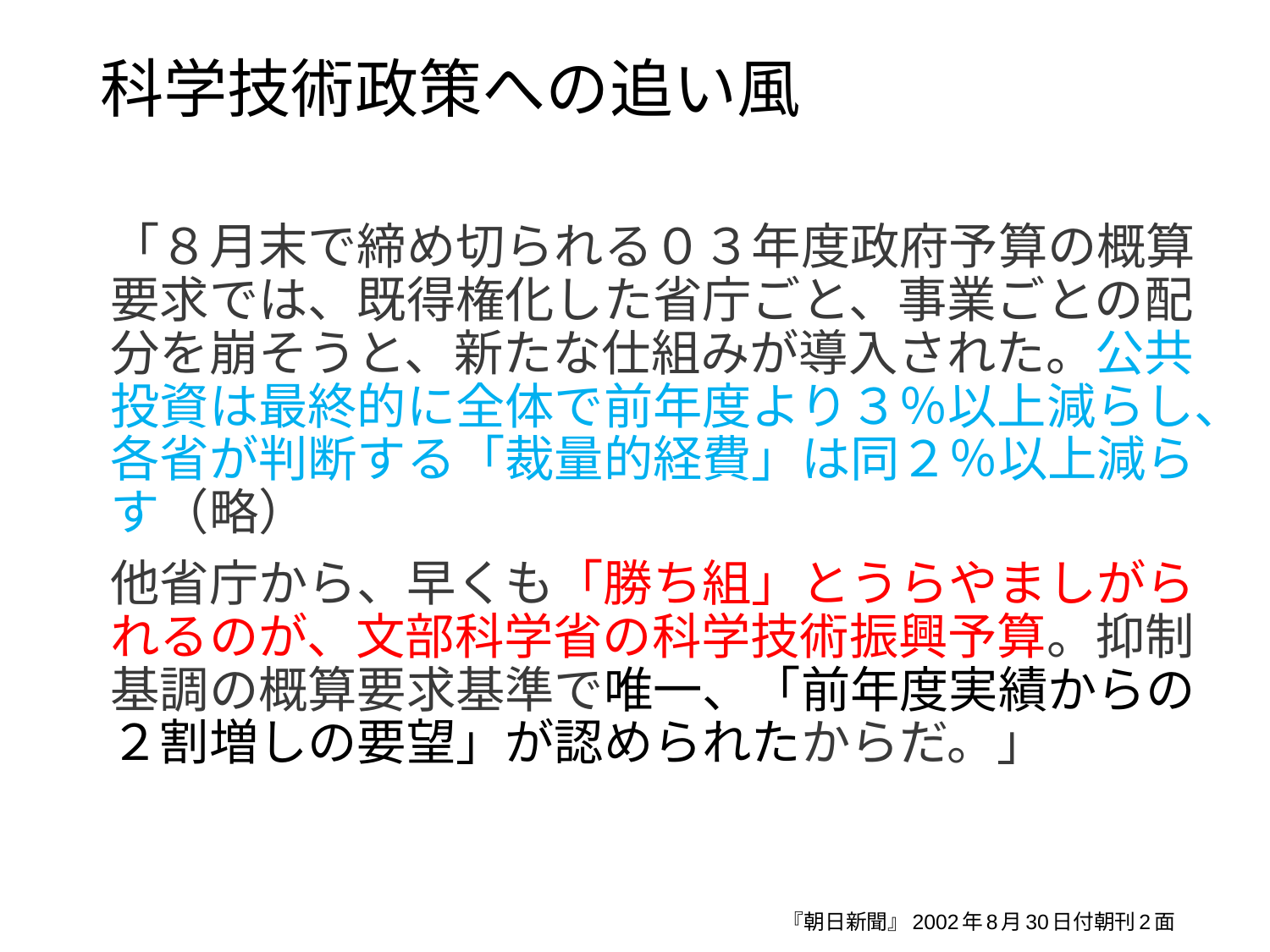

# 科学技術政策への追い風
「８月末で締め切られる０３年度政府予算の概算要求では、既得権化した省庁ごと、事業ごとの配分を崩そうと、新たな仕組みが導入された。公共投資は最終的に全体で前年度より３％以上減らし、各省が判断する「裁量的経費」は同２％以上減らす（略）
他省庁から、早くも「勝ち組」とうらやましがられるのが、文部科学省の科学技術振興予算。抑制基調の概算要求基準で唯一、「前年度実績からの２割増しの要望」が認められたからだ。」
『朝日新聞』2002年8月30日付朝刊2面